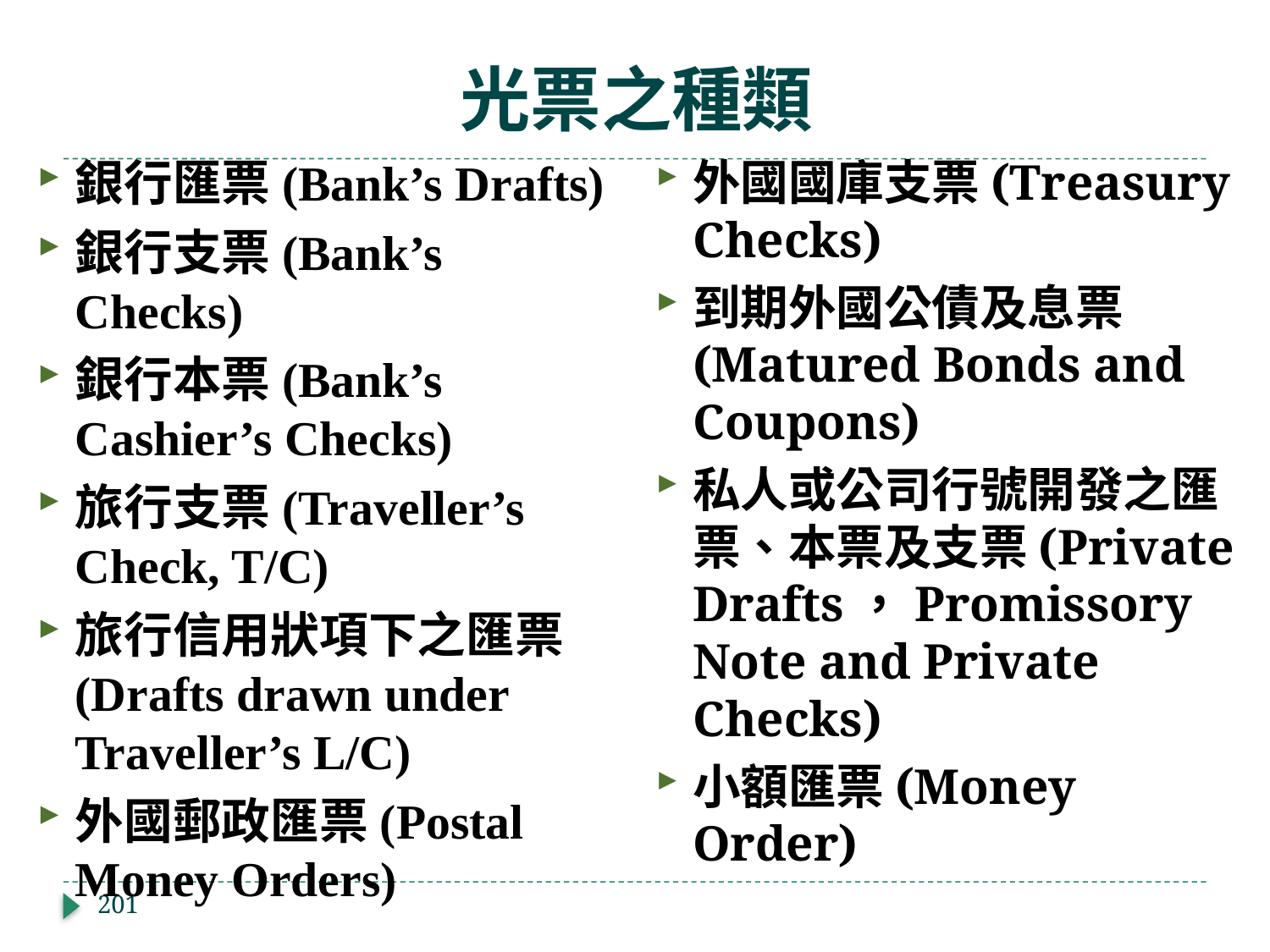

# 光票之種類
銀行匯票(Bank’s Drafts)
銀行支票(Bank’s Checks)
銀行本票(Bank’s Cashier’s Checks)
旅行支票(Traveller’s Check, T/C)
旅行信用狀項下之匯票(Drafts drawn under Traveller’s L/C)
外國郵政匯票(Postal Money Orders)
外國國庫支票(Treasury Checks)
到期外國公債及息票(Matured Bonds and Coupons)
私人或公司行號開發之匯票、本票及支票(Private Drafts，Promissory Note and Private Checks)
小額匯票(Money Order)
201